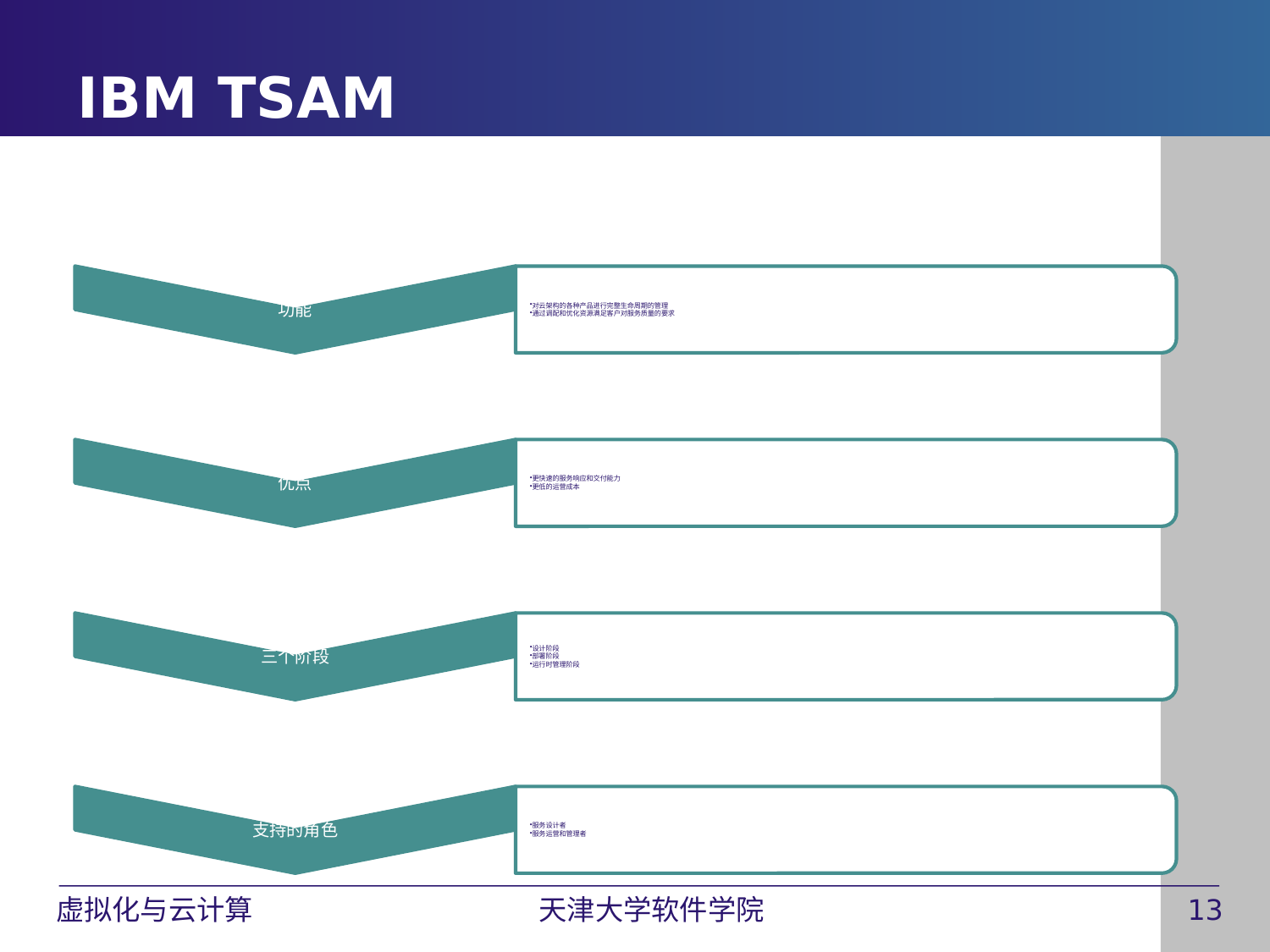

# IBM TSAM
功能
对云架构的各种产品进行完整生命周期的管理
通过调配和优化资源满足客户对服务质量的要求
优点
更快速的服务响应和交付能力
更低的运营成本
三个阶段
设计阶段
部署阶段
运行时管理阶段
支持的角色
服务设计者
服务运营和管理者